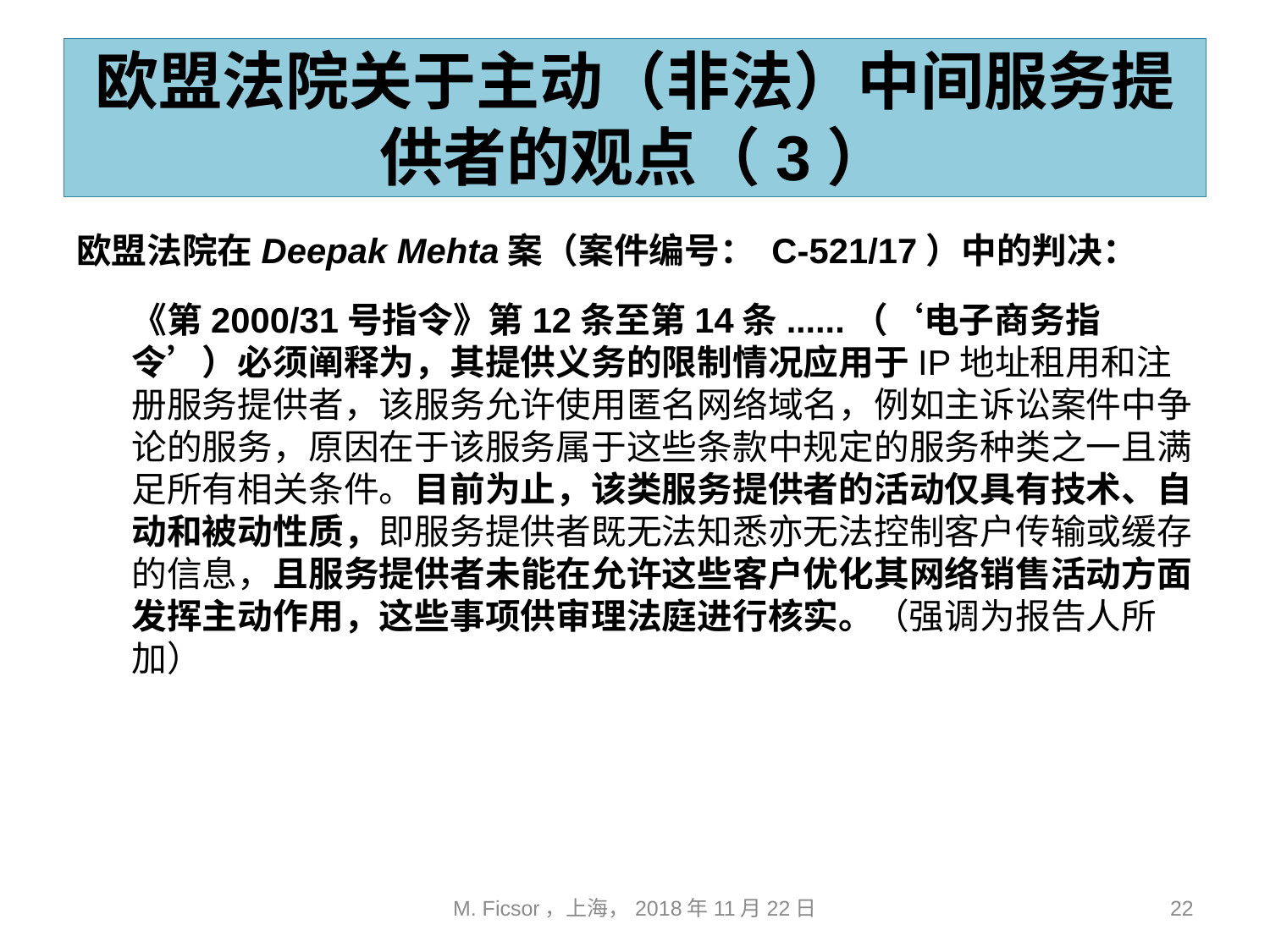

# 欧盟法院关于主动（非法）中间服务提供者的观点（3）
欧盟法院在Deepak Mehta案（案件编号： C-521/17）中的判决：

《第2000/31号指令》第12条至第14条......（‘电子商务指令’）必须阐释为，其提供义务的限制情况应用于IP地址租用和注册服务提供者，该服务允许使用匿名网络域名，例如主诉讼案件中争论的服务，原因在于该服务属于这些条款中规定的服务种类之一且满足所有相关条件。目前为止，该类服务提供者的活动仅具有技术、自动和被动性质，即服务提供者既无法知悉亦无法控制客户传输或缓存的信息，且服务提供者未能在允许这些客户优化其网络销售活动方面发挥主动作用，这些事项供审理法庭进行核实。（强调为报告人所加）

M. Ficsor，上海，2018年11月22日
22